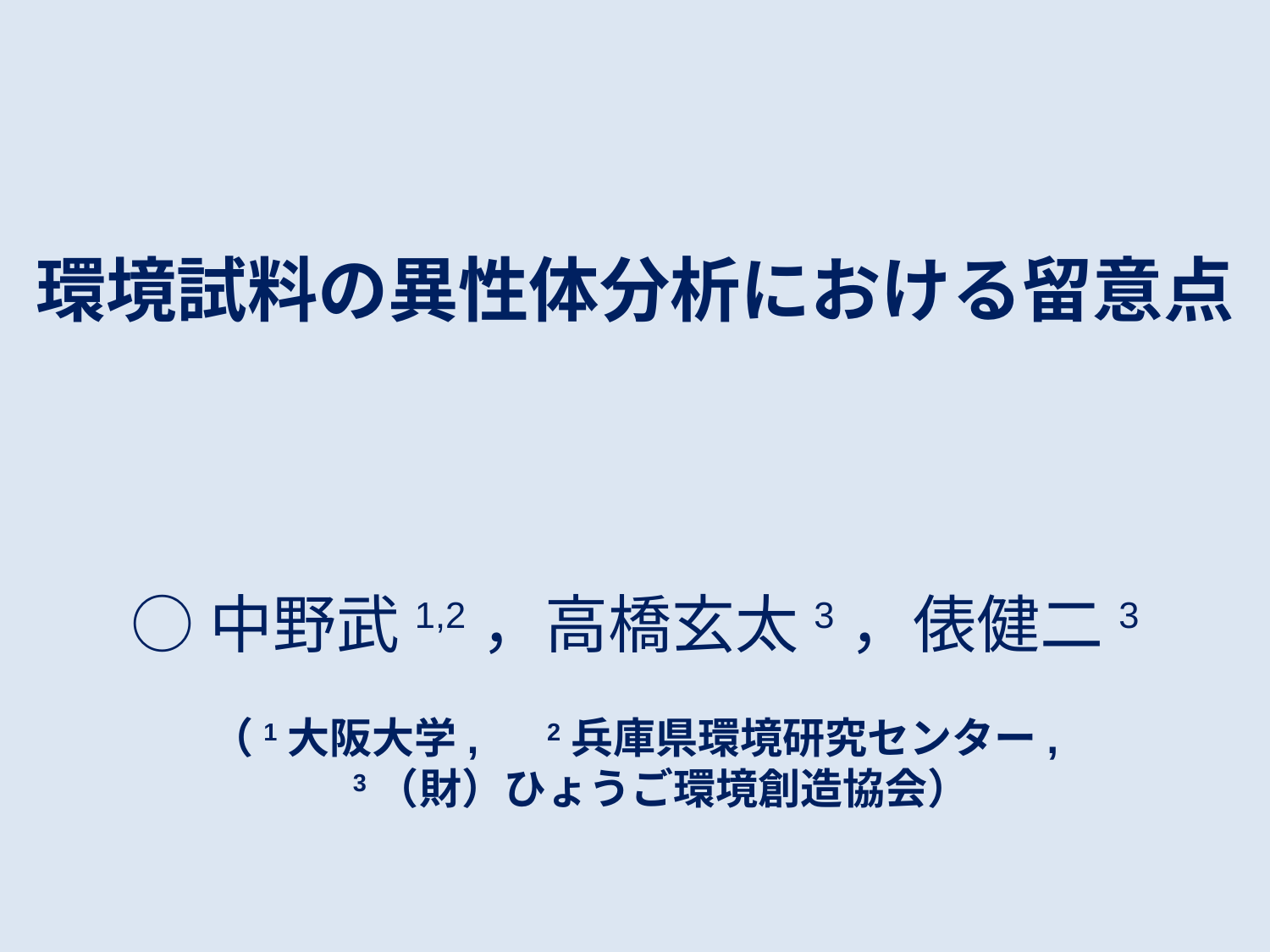

環境試料の異性体分析における留意点

○中野武1,2，高橋玄太3，俵健二3

（1大阪大学,　 2兵庫県環境研究センター,
　3（財）ひょうご環境創造協会）